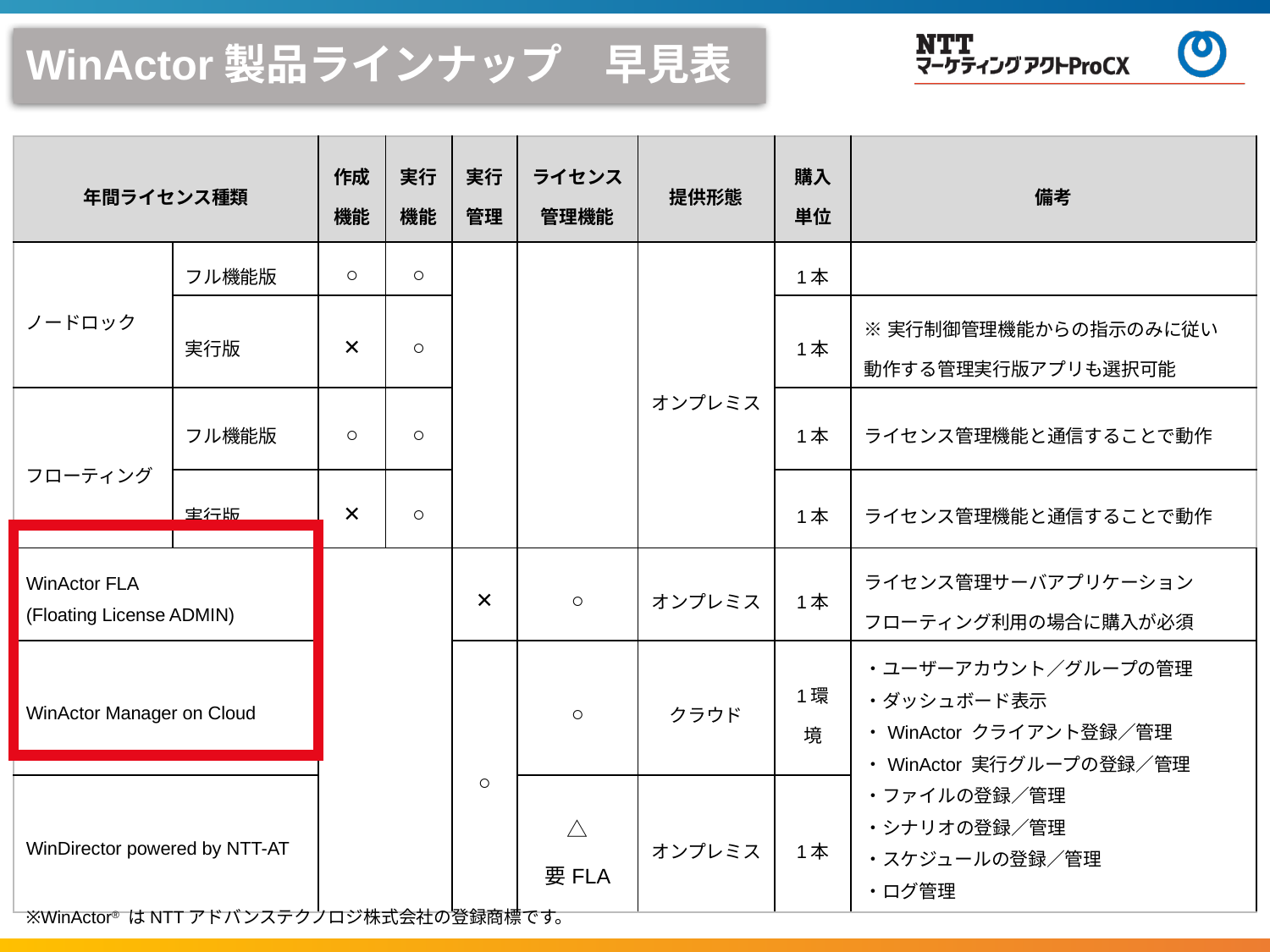

WinActor製品ラインナップ　早見表
| 年間ライセンス種類 |  | 作成 機能 | 実行 機能 | 実行 管理 | ライセンス 管理機能 | 提供形態 | 購入 単位 | 備考 |
| --- | --- | --- | --- | --- | --- | --- | --- | --- |
| ノードロック | フル機能版 | ○ | ○ |  |  | オンプレミス | 1本 |  |
|  | 実行版 | ✕ | ○ |  |  |  | 1本 | ※実行制御管理機能からの指示のみに従い 動作する管理実行版アプリも選択可能 |
| フローティング | フル機能版 | ○ | ○ |  |  |  | 1本 | ライセンス管理機能と通信することで動作 |
|  | 実行版 | ✕ | ○ |  |  |  | 1本 | ライセンス管理機能と通信することで動作 |
| WinActor FLA (Floating License ADMIN) |  |  |  | ✕ | ○ | オンプレミス | 1本 | ライセンス管理サーバアプリケーション フローティング利用の場合に購入が必須 |
| WinActor Manager on Cloud |  |  |  | ○ | ○ | クラウド | 1環境 | ・ユーザーアカウント／グループの管理 ・ダッシュボード表示 ・WinActor クライアント登録／管理 ・WinActor 実行グループの登録／管理 ・ファイルの登録／管理 ・シナリオの登録／管理 ・スケジュールの登録／管理 ・ログ管理 |
| WinDirector powered by NTT-AT |  |  |  |  | △ 要FLA | オンプレミス | 1本 |  |

※WinActor® はNTTアドバンステクノロジ株式会社の登録商標です。